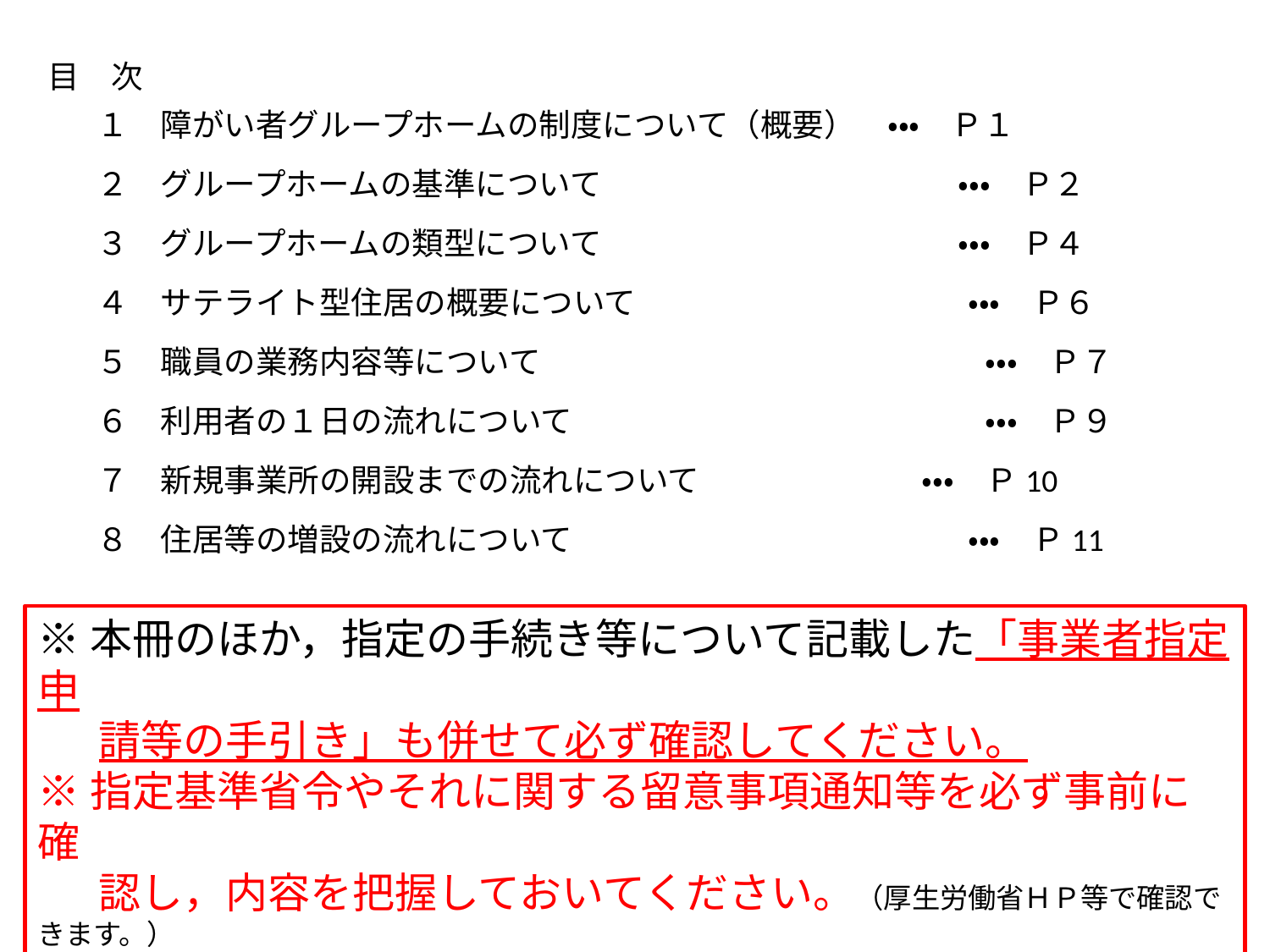

目　次
１　障がい者グループホームの制度について（概要）　・・・　Ｐ１

２　グループホームの基準について 　　　　　　　　　　　・・・　Ｐ２

３　グループホームの類型について　　　　　　　　　　　 ・・・　Ｐ４

４　サテライト型住居の概要について　　　　　　　　　　  ・・・　Ｐ６

５　職員の業務内容等について　　　　　　　　　　　　　　・・・　Ｐ７

６　利用者の１日の流れについて　　　　　　　　　　　　　・・・　Ｐ９

７　新規事業所の開設までの流れについて　　　　　　　・・・　Ｐ10

８　住居等の増設の流れについて　　　　　　　　　　　　  ・・・　Ｐ11
※本冊のほか，指定の手続き等について記載した「事業者指定申
　  請等の手引き」も併せて必ず確認してください。
※指定基準省令やそれに関する留意事項通知等を必ず事前に確
　  認し，内容を把握しておいてください。（厚生労働省ＨＰ等で確認できます。）
※指定の相談に来られる場合は，必ず事前に電話等でご連絡をお
　  願いします。